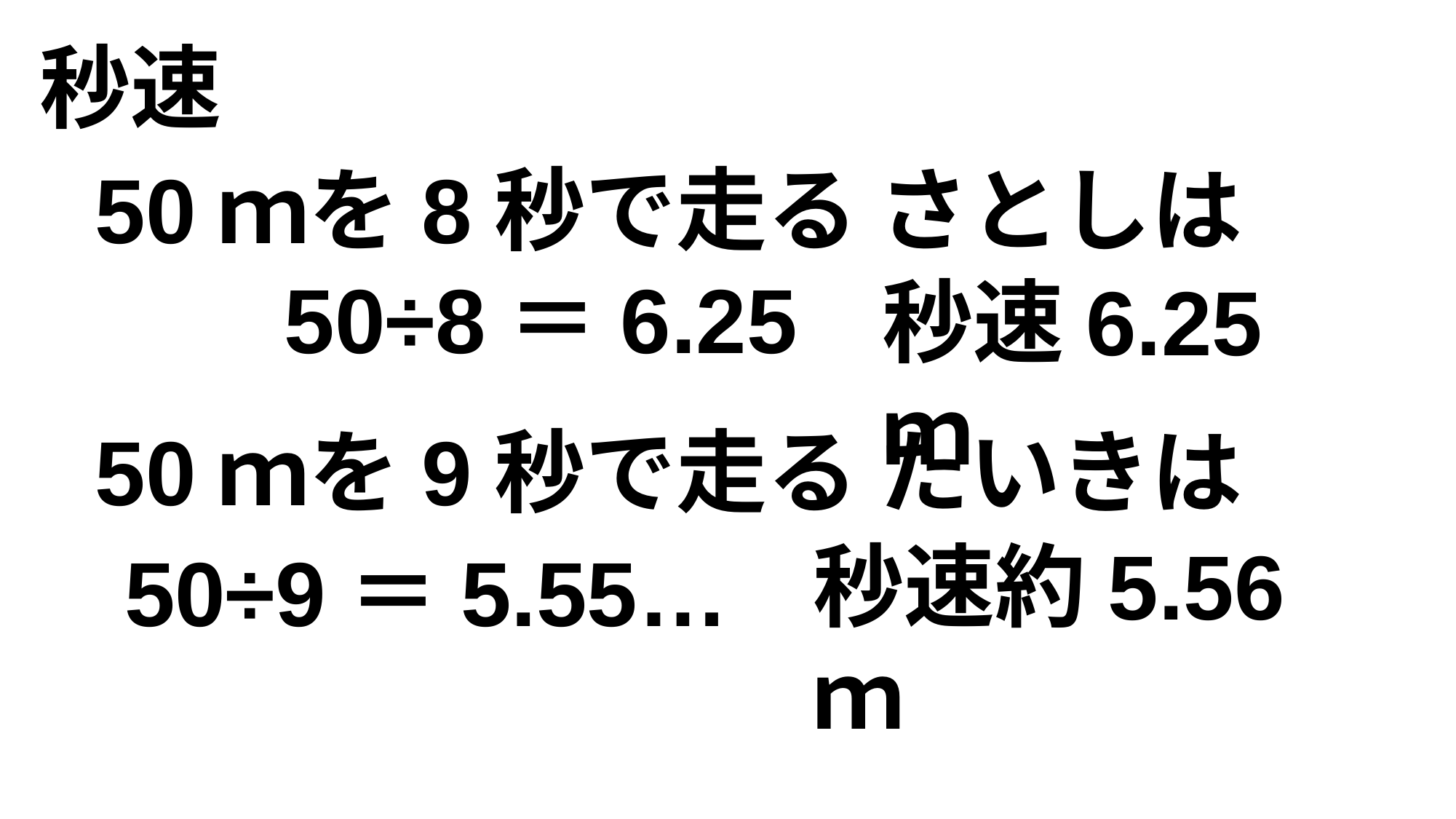

秒速
50ｍを8秒で走る さとしは
50÷8＝6.25
秒速6.25ｍ
50ｍを9秒で走る たいきは
秒速約5.56ｍ
50÷9＝5.55…